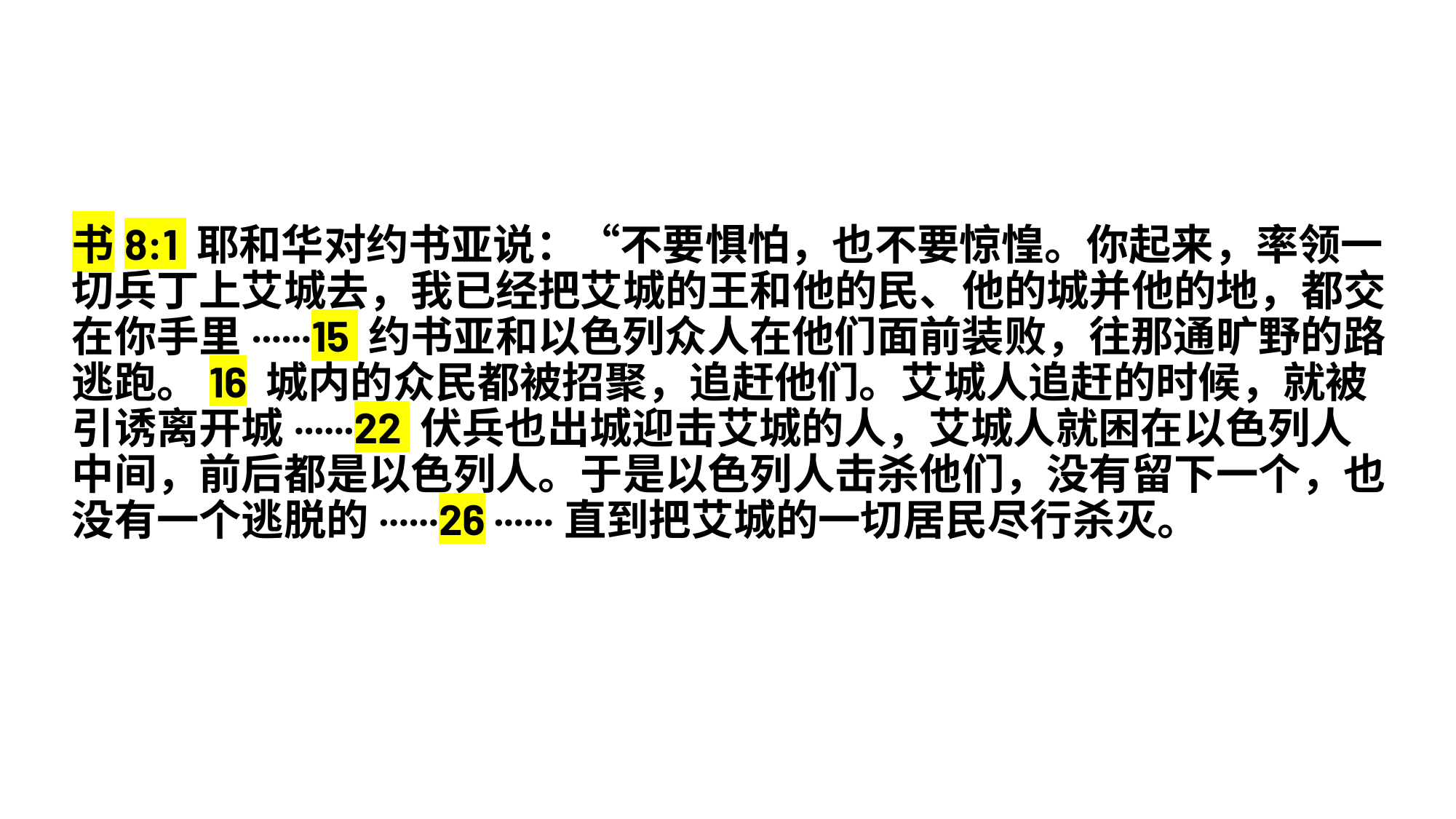

书8:1 耶和华对约书亚说：“不要惧怕，也不要惊惶。你起来，率领一切兵丁上艾城去，我已经把艾城的王和他的民、他的城并他的地，都交在你手里······15 约书亚和以色列众人在他们面前装败，往那通旷野的路逃跑。16 城内的众民都被招聚，追赶他们。艾城人追赶的时候，就被引诱离开城······22 伏兵也出城迎击艾城的人，艾城人就困在以色列人中间，前后都是以色列人。于是以色列人击杀他们，没有留下一个，也没有一个逃脱的······26 ······直到把艾城的一切居民尽行杀灭。